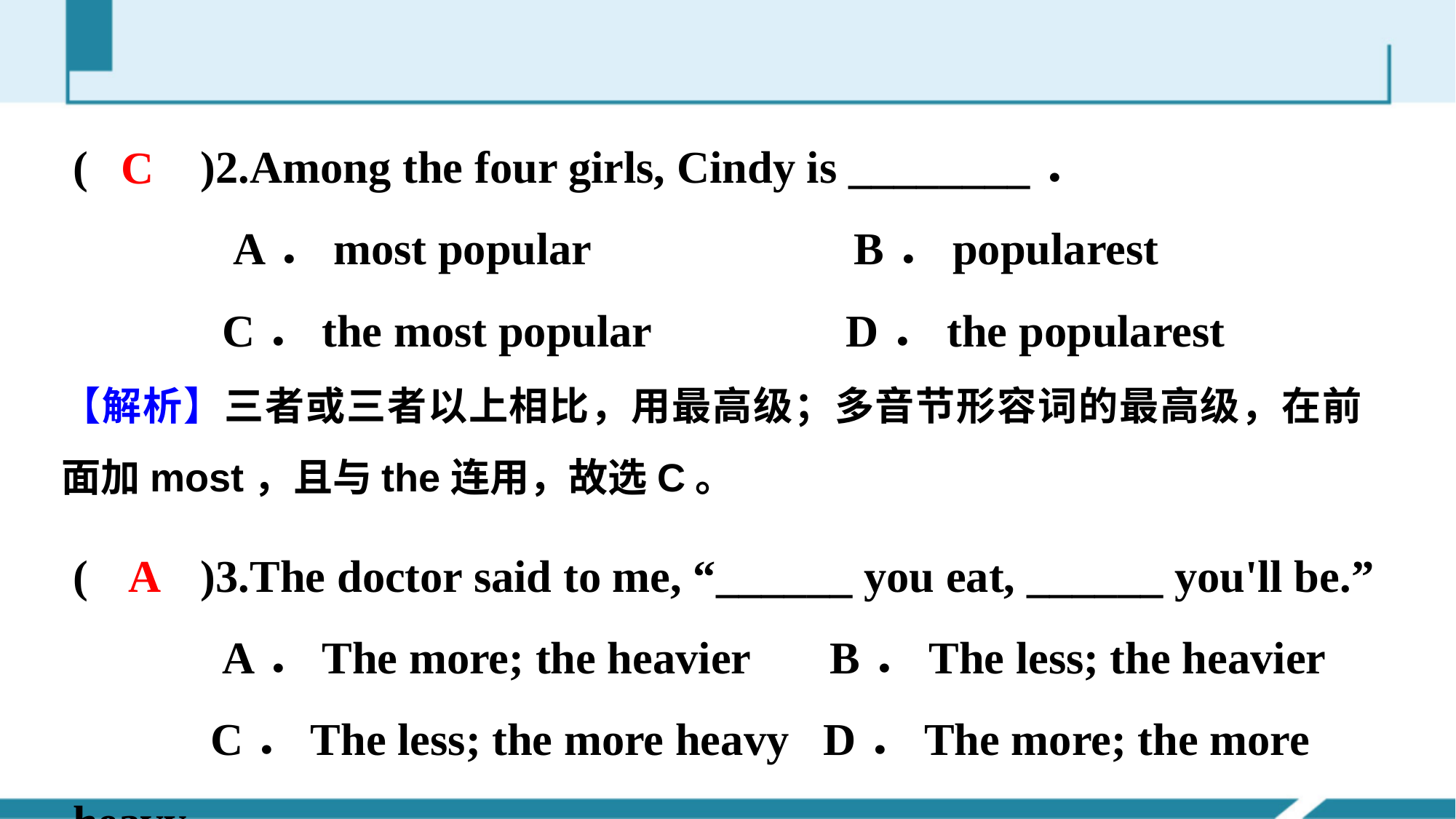

(　　)2.Among the four girls, Cindy is ________．
              A．most popular                       B．popularest
             C．the most popular                 D．the popularest

(　　)3.The doctor said to me, “______ you eat, ______ you'll be.”
             A．The more; the heavier       B．The less; the heavier
            C．The less; the more heavy   D．The more; the more heavy
C
【解析】三者或三者以上相比，用最高级；多音节形容词的最高级，在前面加most，且与the连用，故选C。
A